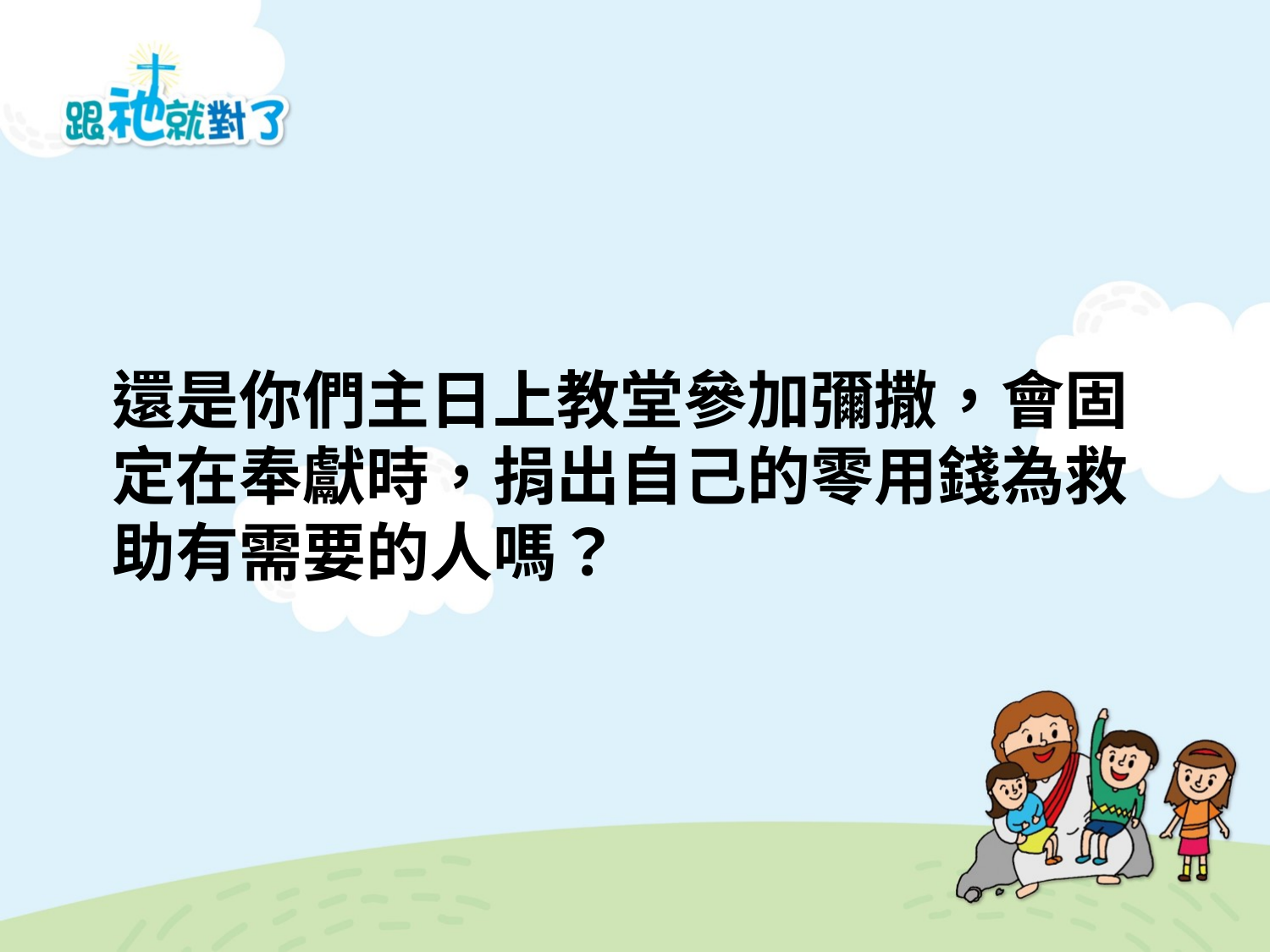

還是你們主日上教堂參加彌撒，會固定在奉獻時，捐出自己的零用錢為救助有需要的人嗎？